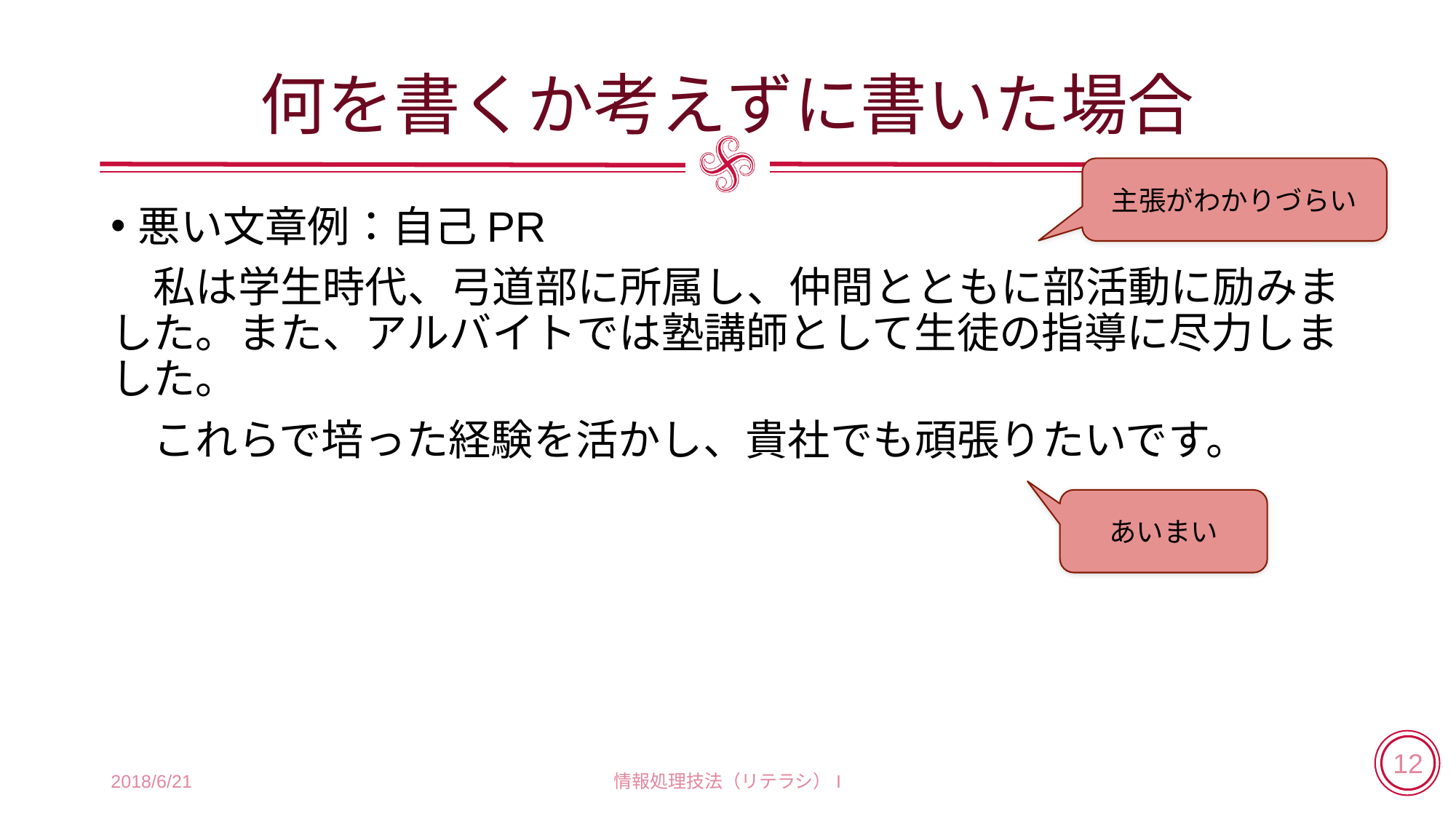

# 何を書くか考えずに書いた場合
主張がわかりづらい
悪い文章例：自己PR
　私は学生時代、弓道部に所属し、仲間とともに部活動に励みました。また、アルバイトでは塾講師として生徒の指導に尽力しました。
　これらで培った経験を活かし、貴社でも頑張りたいです。

あいまい
2018/6/21
情報処理技法（リテラシ）I